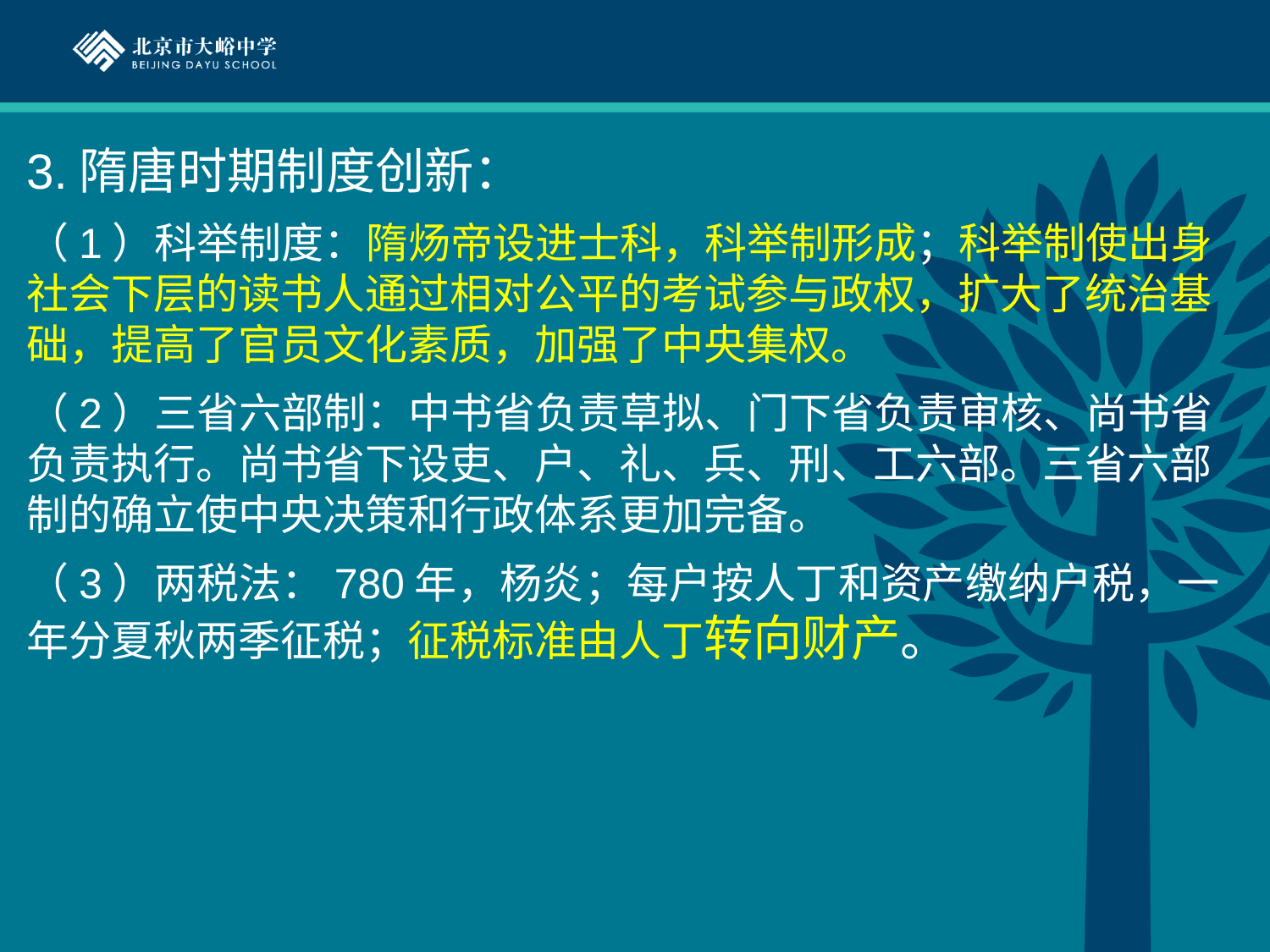

3.隋唐时期制度创新：
（1）科举制度：隋炀帝设进士科，科举制形成；科举制使出身社会下层的读书人通过相对公平的考试参与政权，扩大了统治基础，提高了官员文化素质，加强了中央集权。
（2）三省六部制：中书省负责草拟、门下省负责审核、尚书省负责执行。尚书省下设吏、户、礼、兵、刑、工六部。三省六部制的确立使中央决策和行政体系更加完备。
（3）两税法：780年，杨炎；每户按人丁和资产缴纳户税，一年分夏秋两季征税；征税标准由人丁转向财产。